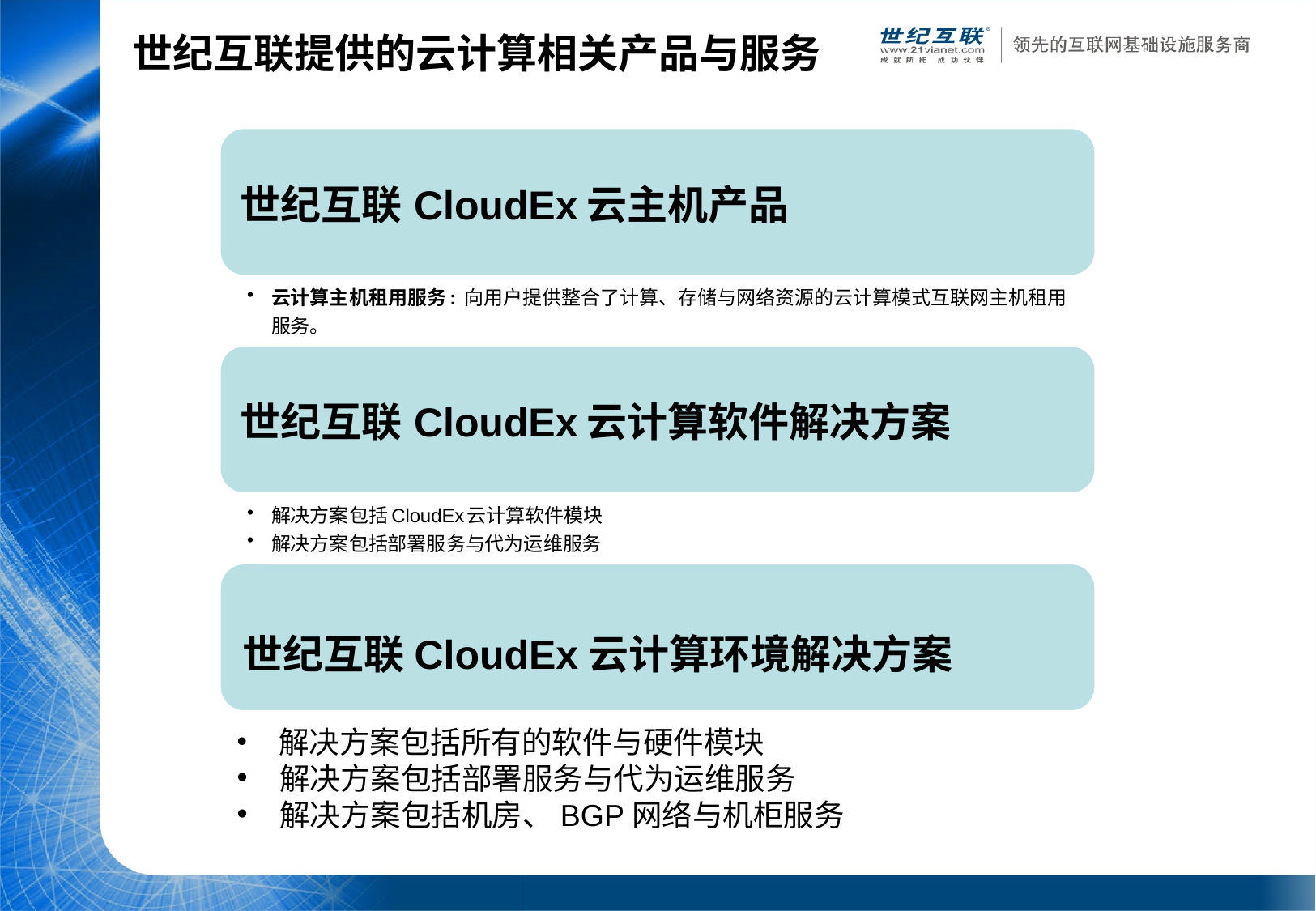

世纪互联提供的云计算相关产品与服务
世纪互联CloudEx云主机产品
云计算主机租用服务: 向用户提供整合了计算、存储与网络资源的云计算模式互联网主机租用服务。
世纪互联CloudEx云计算软件解决方案
解决方案包括CloudEx云计算软件模块
解决方案包括部署服务与代为运维服务
世纪互联CloudEx云计算环境解决方案
 解决方案包括所有的软件与硬件模块
 解决方案包括部署服务与代为运维服务
 解决方案包括机房、BGP网络与机柜服务